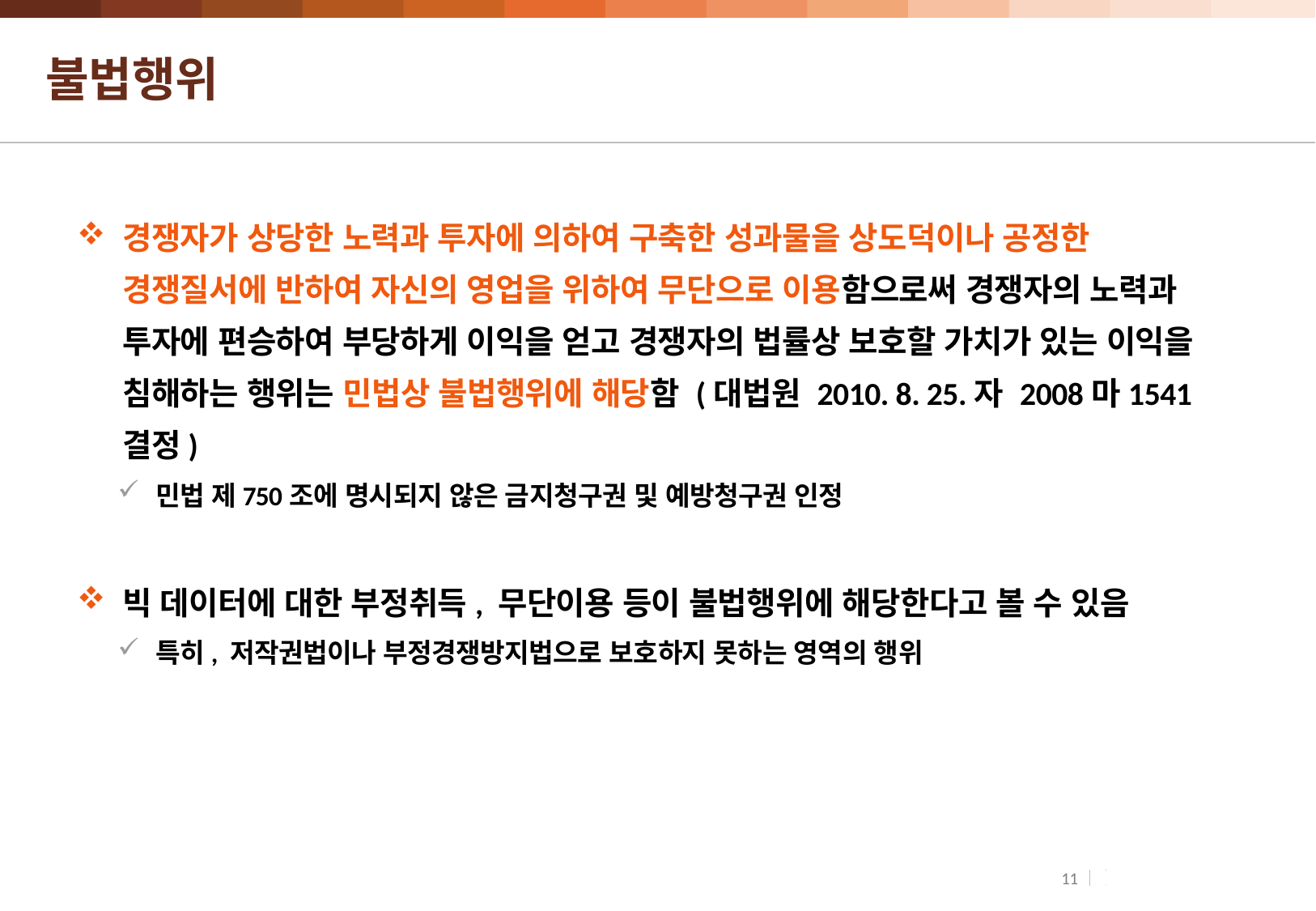

# 불법행위
경쟁자가 상당한 노력과 투자에 의하여 구축한 성과물을 상도덕이나 공정한 경쟁질서에 반하여 자신의 영업을 위하여 무단으로 이용함으로써 경쟁자의 노력과 투자에 편승하여 부당하게 이익을 얻고 경쟁자의 법률상 보호할 가치가 있는 이익을 침해하는 행위는 민법상 불법행위에 해당함 (대법원 2010. 8. 25.자 2008마1541 결정)
민법 제750조에 명시되지 않은 금지청구권 및 예방청구권 인정

빅 데이터에 대한 부정취득, 무단이용 등이 불법행위에 해당한다고 볼 수 있음
특히, 저작권법이나 부정경쟁방지법으로 보호하지 못하는 영역의 행위